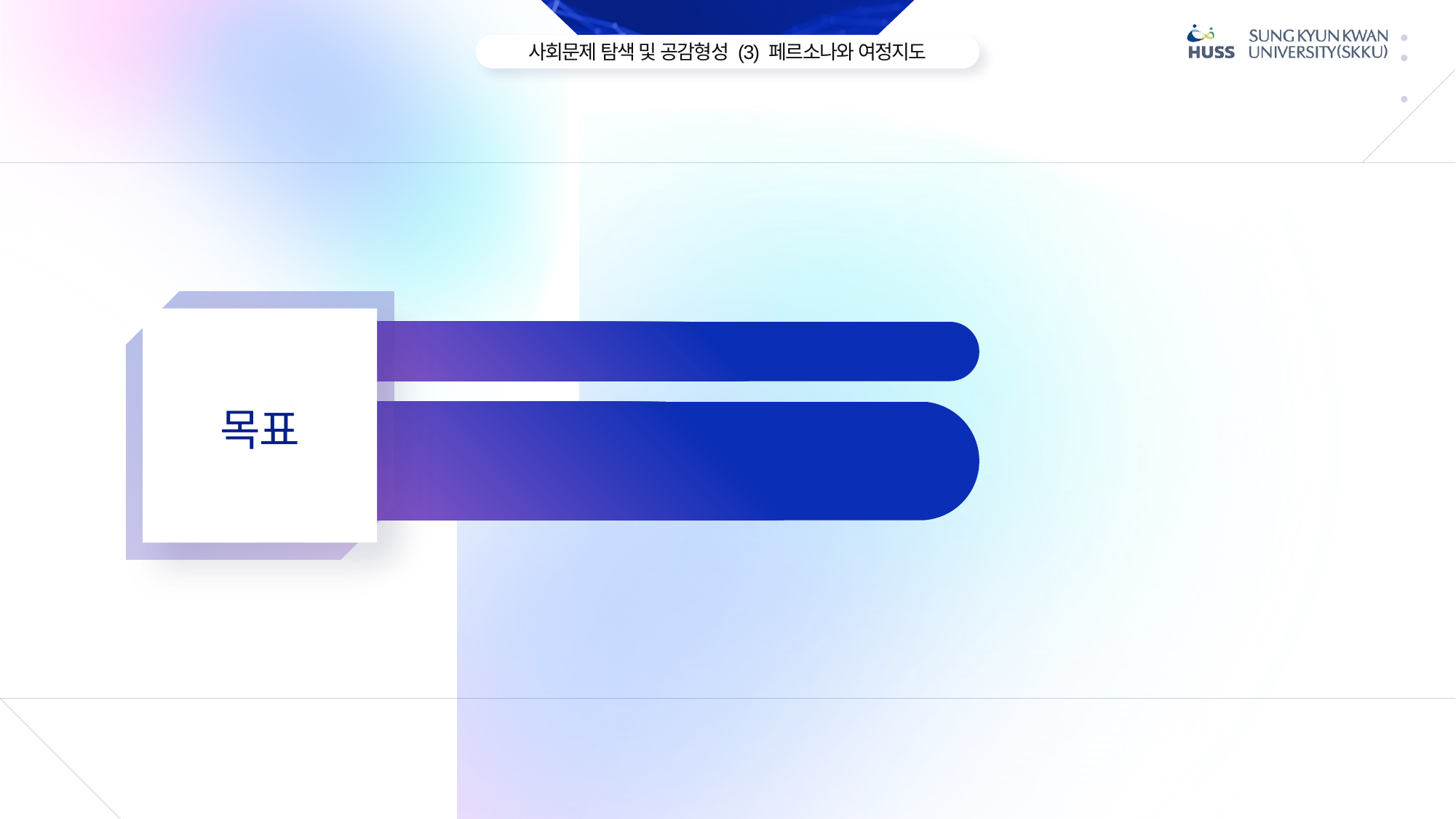

목표
이론은 알겠는데 실제로는 어떻게 만들지?
인터뷰 데이터가 주어지면
어디서부터 시작하지?